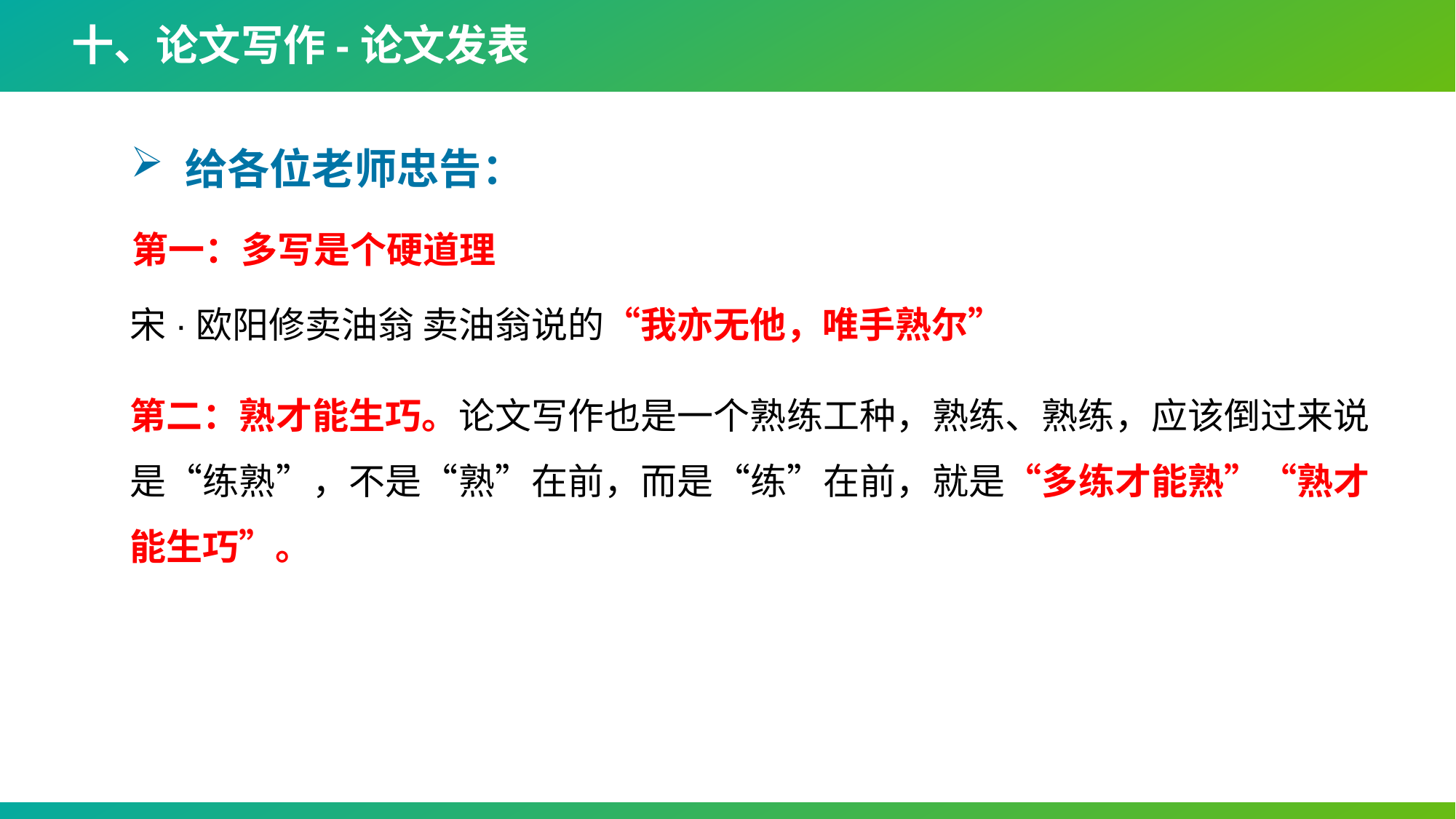

十、论文写作-论文发表
给各位老师忠告：
第一：多写是个硬道理
宋·欧阳修卖油翁 卖油翁说的“我亦无他，唯手熟尔”
第二：熟才能生巧。论文写作也是一个熟练工种，熟练、熟练，应该倒过来说是“练熟”，不是“熟”在前，而是“练”在前，就是“多练才能熟”“熟才能生巧”。